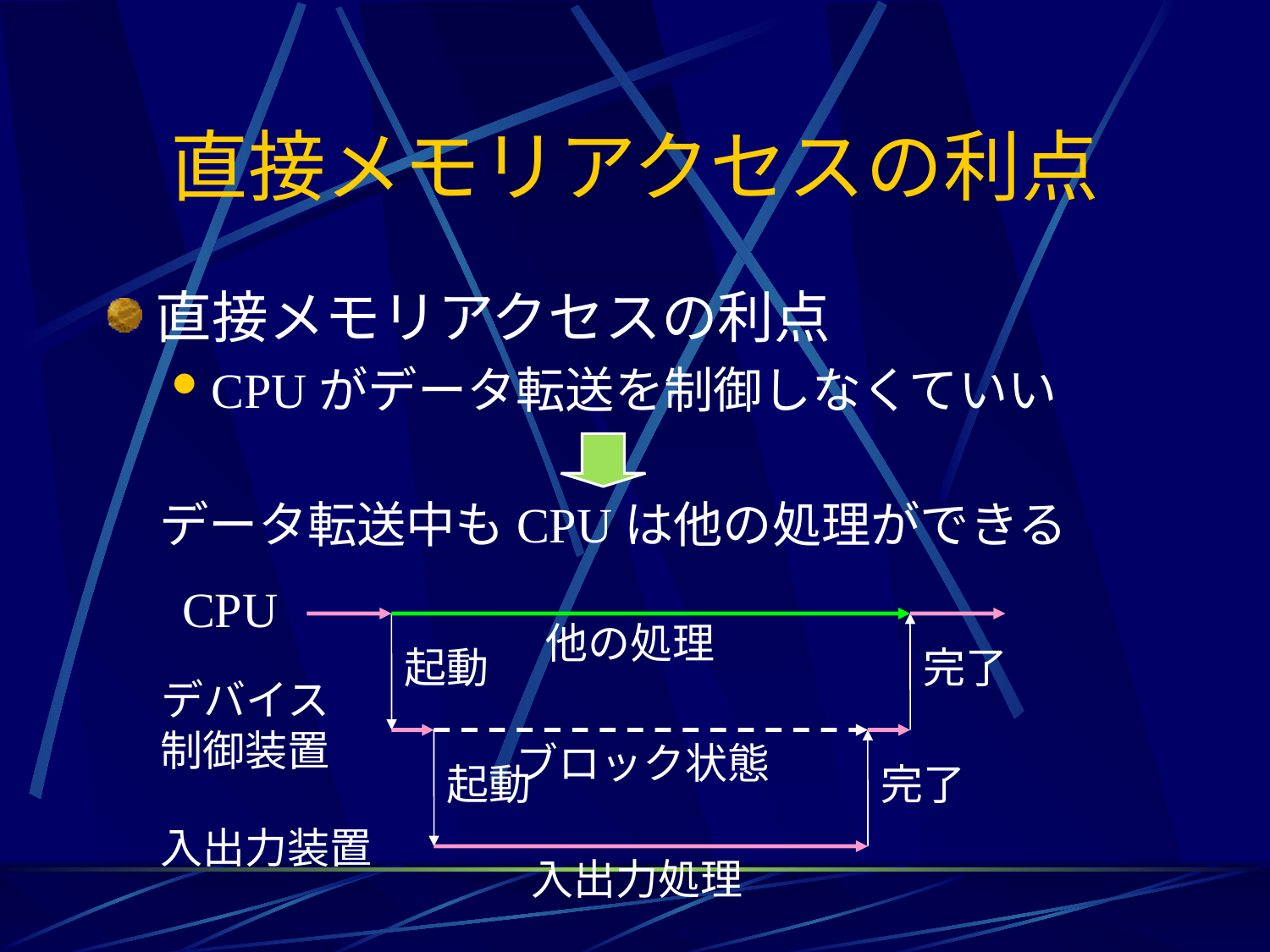

# 直接メモリアクセスの利点
直接メモリアクセスの利点
CPUがデータ転送を制御しなくていい

データ転送中もCPUは他の処理ができる
CPU
他の処理

起動

完了

デバイス
制御装置

起動

ブロック状態

完了

入出力装置

入出力処理